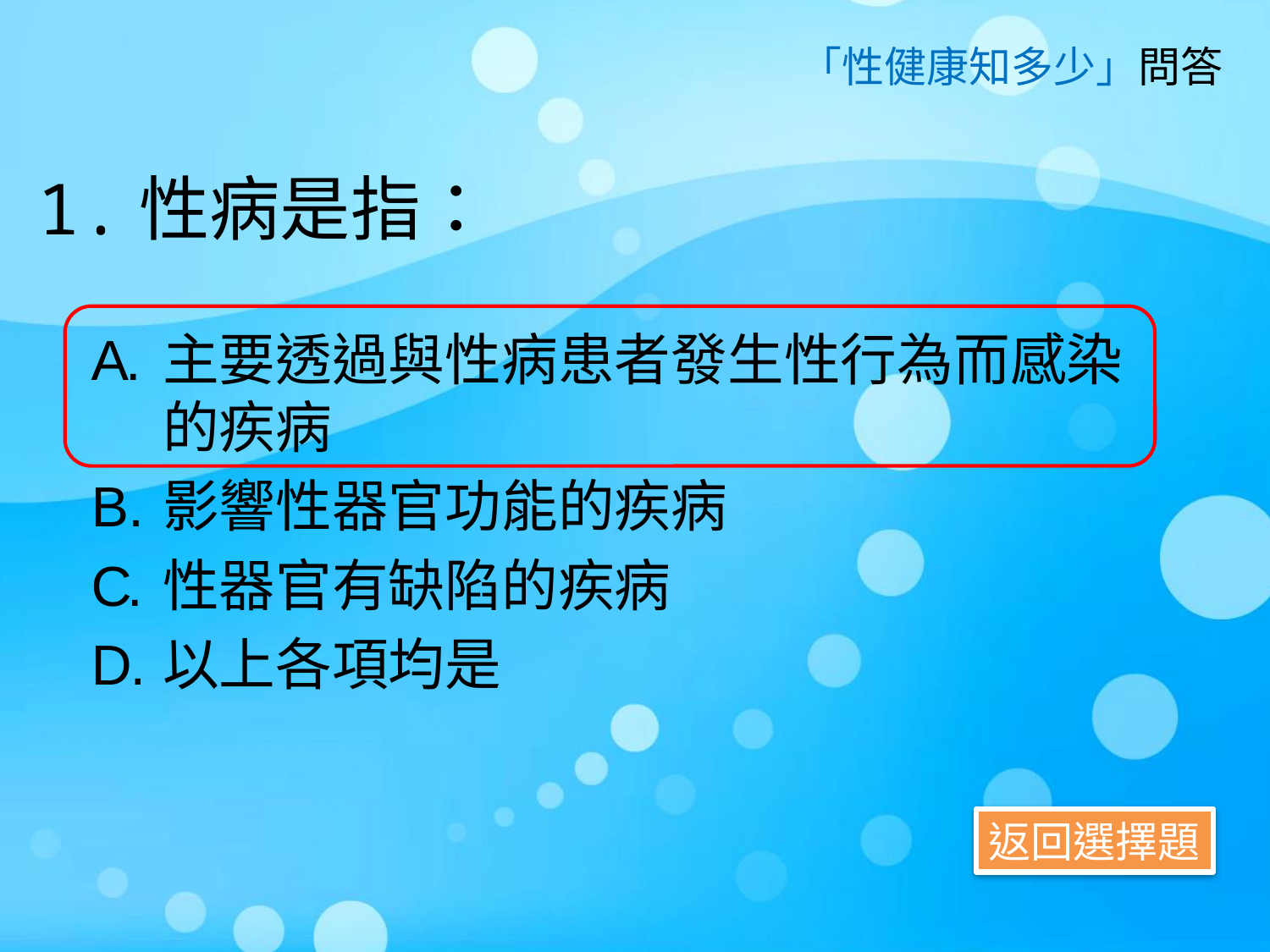

「性健康知多少」問答
# 1.性病是指：

主要透過與性病患者發生性行為而感染的疾病
影響性器官功能的疾病
性器官有缺陷的疾病
以上各項均是

返回選擇題